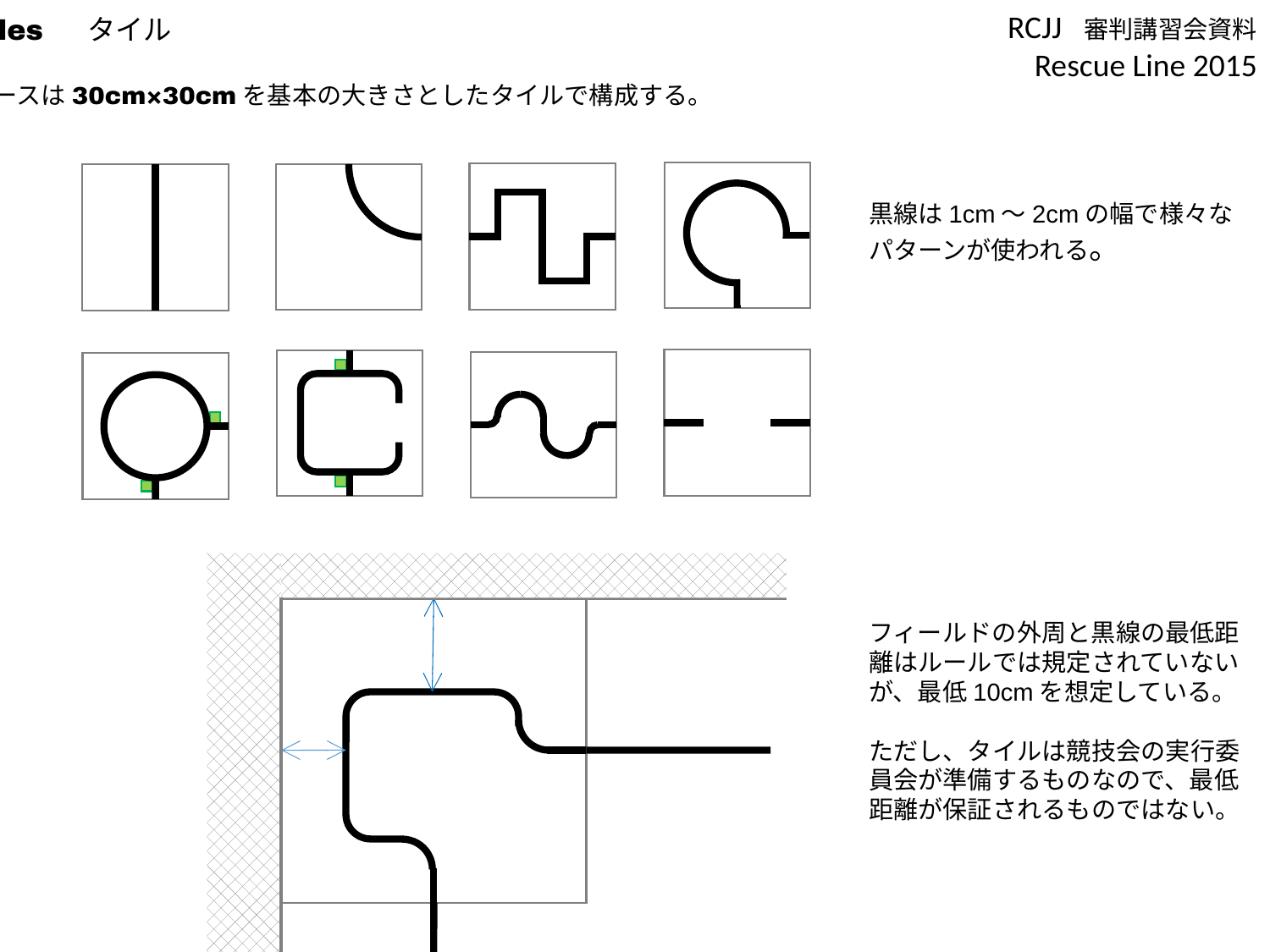

Tiles 　タイル

コースは30cm×30cmを基本の大きさとしたタイルで構成する。

黒線は1cm～2cmの幅で様々なパターンが使われる。

フィールドの外周と黒線の最低距離はルールでは規定されていないが、最低10cmを想定している。

ただし、タイルは競技会の実行委員会が準備するものなので、最低距離が保証されるものではない。